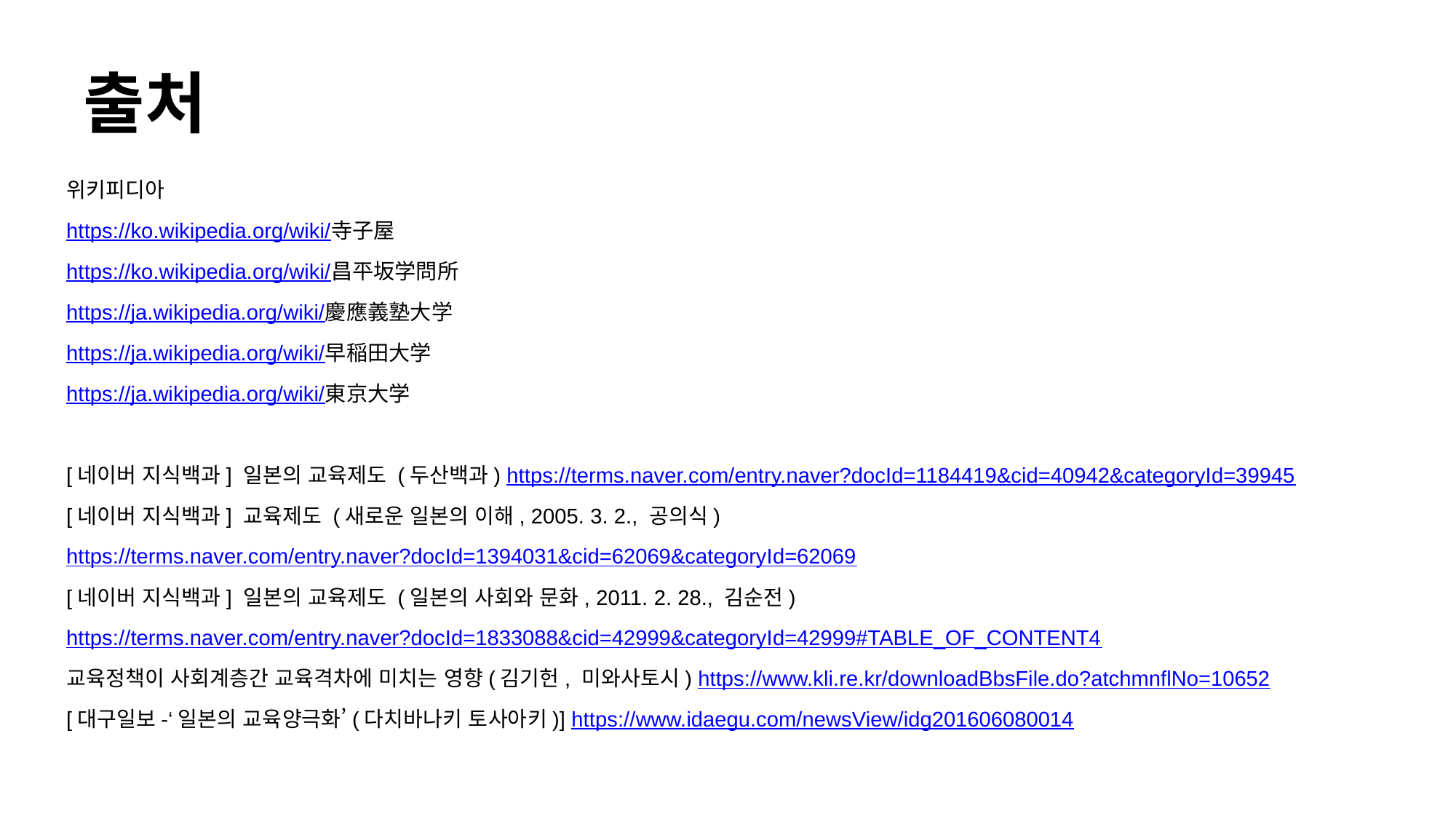

# 출처
위키피디아
https://ko.wikipedia.org/wiki/寺子屋
https://ko.wikipedia.org/wiki/昌平坂学問所
https://ja.wikipedia.org/wiki/慶應義塾大学
https://ja.wikipedia.org/wiki/早稲田大学
https://ja.wikipedia.org/wiki/東京大学

[네이버 지식백과] 일본의 교육제도 (두산백과) https://terms.naver.com/entry.naver?docId=1184419&cid=40942&categoryId=39945
[네이버 지식백과] 교육제도 (새로운 일본의 이해, 2005. 3. 2., 공의식)
https://terms.naver.com/entry.naver?docId=1394031&cid=62069&categoryId=62069
[네이버 지식백과] 일본의 교육제도 (일본의 사회와 문화, 2011. 2. 28., 김순전)
https://terms.naver.com/entry.naver?docId=1833088&cid=42999&categoryId=42999#TABLE_OF_CONTENT4
교육정책이 사회계층간 교육격차에 미치는 영향(김기헌, 미와사토시) https://www.kli.re.kr/downloadBbsFile.do?atchmnflNo=10652
[대구일보-‘일본의 교육양극화’(다치바나키 토사아키)] https://www.idaegu.com/newsView/idg201606080014